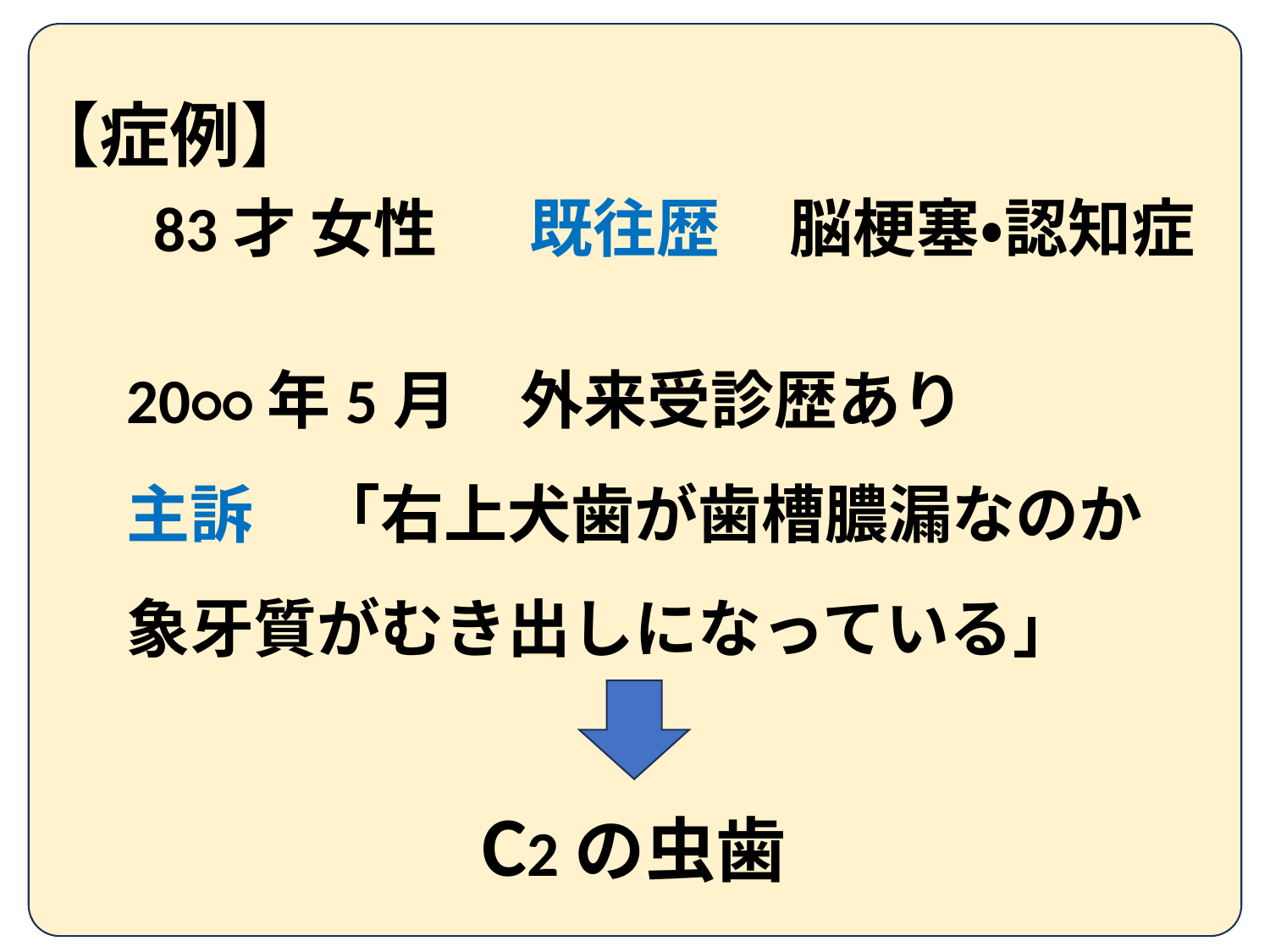

【症例】
83才 女性  　既往歴 　脳梗塞・認知症
20○○年5月　外来受診歴あり
主訴　「右上犬歯が歯槽膿漏なのか
象牙質がむき出しになっている」

C2の虫歯